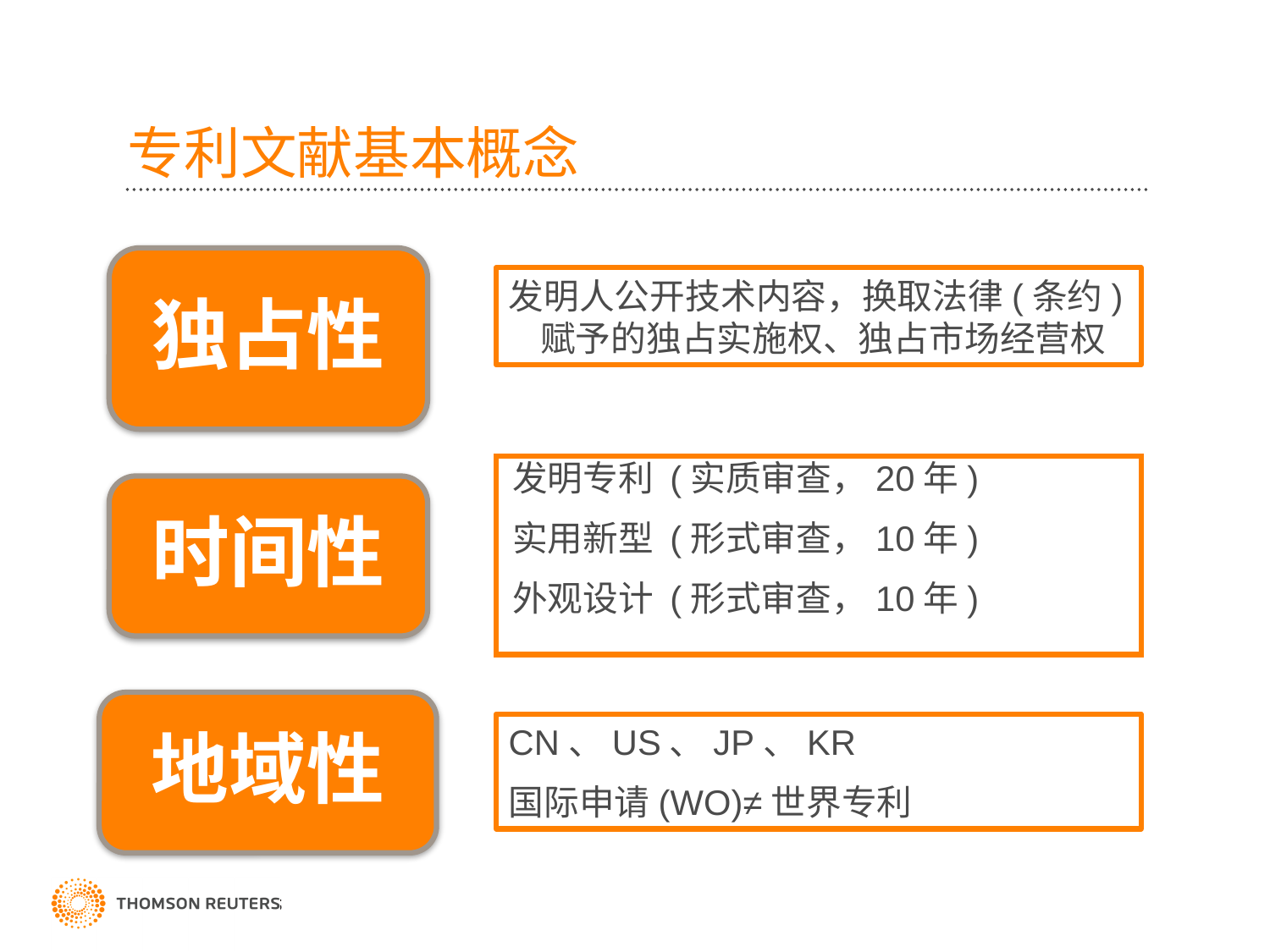

# 专利文献基本概念

独占性
发明人公开技术内容，换取法律(条约)赋予的独占实施权、独占市场经营权
 发明专利 (实质审查，20年)
 实用新型 (形式审查，10年)
 外观设计 (形式审查，10年)

时间性

地域性
CN、US、JP、KR
国际申请(WO)≠世界专利